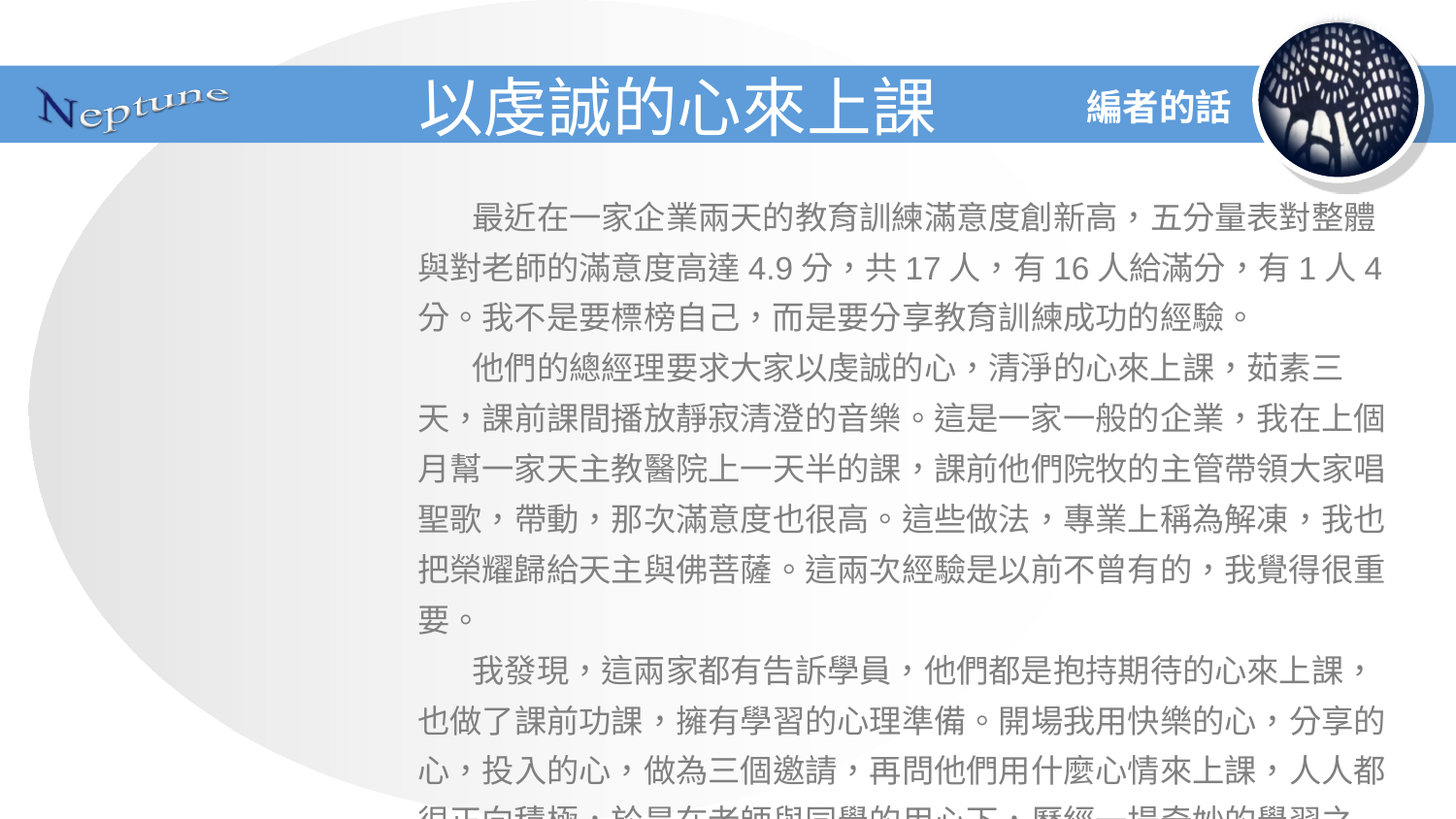

以虔誠的心來上課
編者的話
最近在一家企業兩天的教育訓練滿意度創新高，五分量表對整體與對老師的滿意度高達4.9分，共17人，有16人給滿分，有1人4分。我不是要標榜自己，而是要分享教育訓練成功的經驗。
他們的總經理要求大家以虔誠的心，清淨的心來上課，茹素三天，課前課間播放靜寂清澄的音樂。這是一家一般的企業，我在上個月幫一家天主教醫院上一天半的課，課前他們院牧的主管帶領大家唱聖歌，帶動，那次滿意度也很高。這些做法，專業上稱為解凍，我也把榮耀歸給天主與佛菩薩。這兩次經驗是以前不曾有的，我覺得很重要。
我發現，這兩家都有告訴學員，他們都是抱持期待的心來上課，也做了課前功課，擁有學習的心理準備。開場我用快樂的心，分享的心，投入的心，做為三個邀請，再問他們用什麼心情來上課，人人都很正向積極，於是在老師與同學的用心下，歷經一場奇妙的學習之旅。